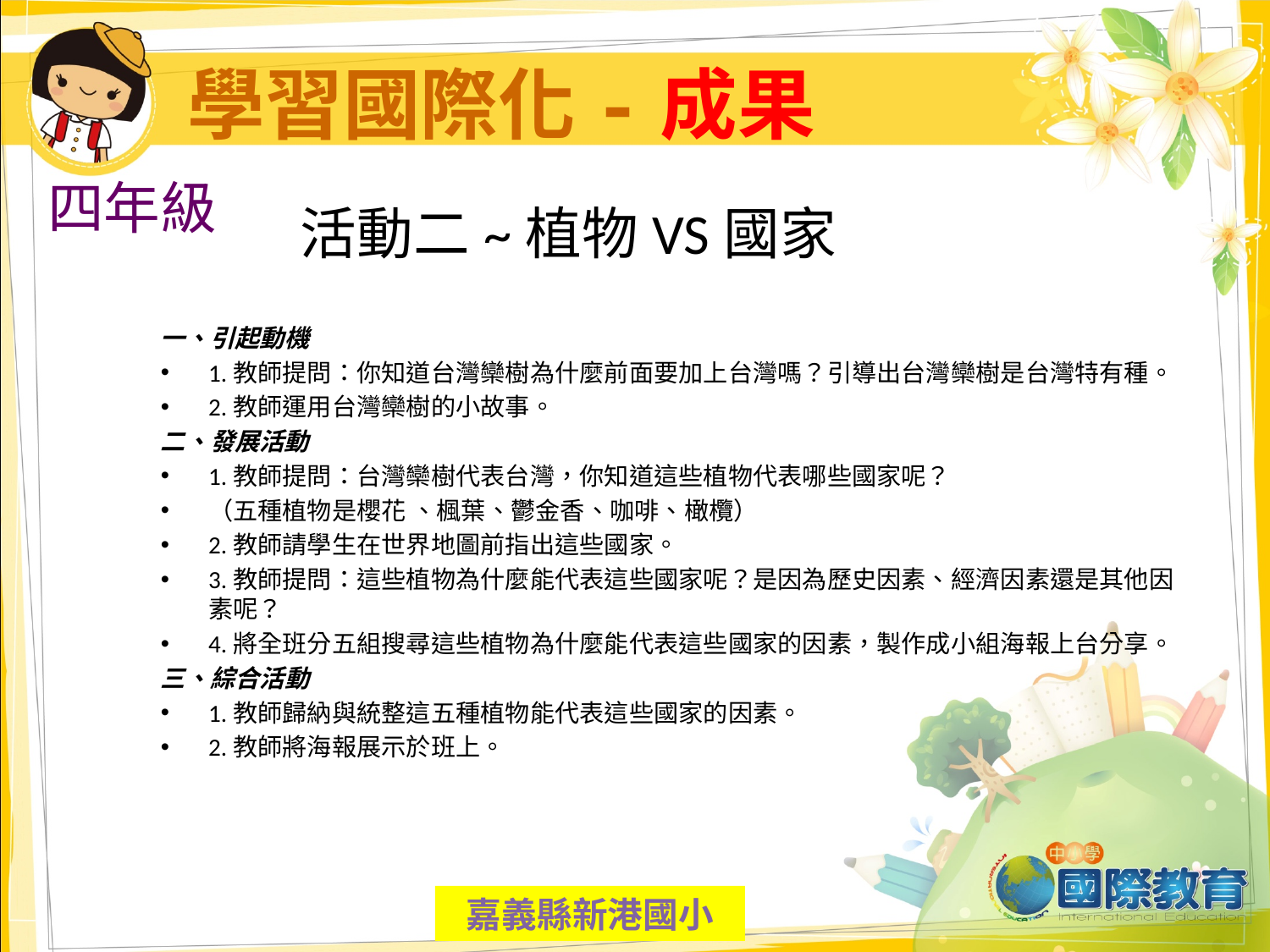

# 學習國際化-成果
活動二~植物VS國家
四年級
一、引起動機
1.教師提問：你知道台灣欒樹為什麼前面要加上台灣嗎？引導出台灣欒樹是台灣特有種。
2.教師運用台灣欒樹的小故事。
二、發展活動
1.教師提問：台灣欒樹代表台灣，你知道這些植物代表哪些國家呢？
（五種植物是櫻花 、楓葉、鬱金香、咖啡、橄欖）
2.教師請學生在世界地圖前指出這些國家。
3.教師提問：這些植物為什麼能代表這些國家呢？是因為歷史因素、經濟因素還是其他因素呢？
4.將全班分五組搜尋這些植物為什麼能代表這些國家的因素，製作成小組海報上台分享。
三、綜合活動
1.教師歸納與統整這五種植物能代表這些國家的因素。
2.教師將海報展示於班上。

嘉義縣新港國小